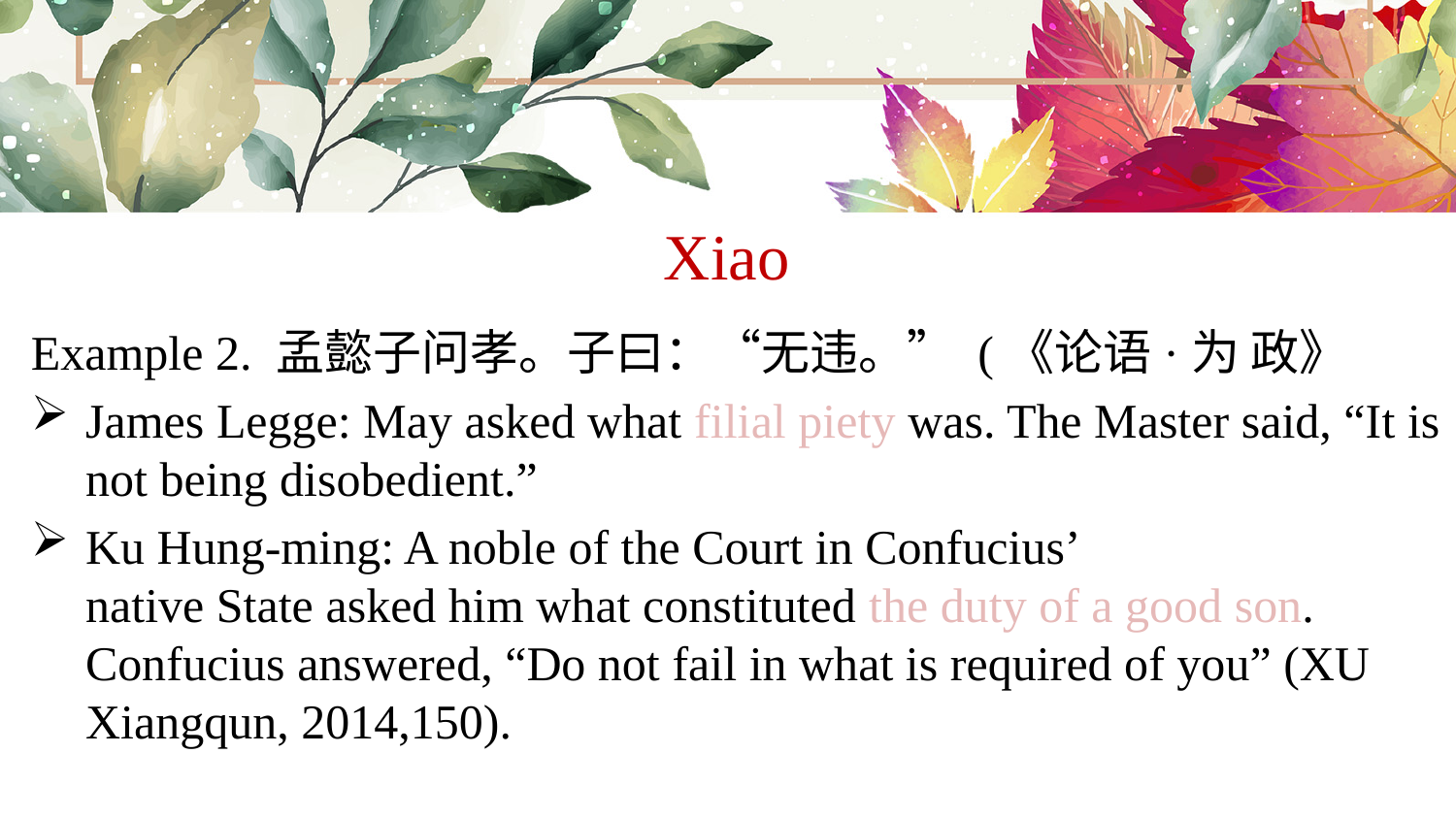

# Xiao
Example 2. 孟懿子问孝。子曰：“无违。” (《论语·为 政》
James Legge: May asked what filial piety was. The Master said, “It is not being disobedient.”
Ku Hung-ming: A noble of the Court in Confucius’
native State asked him what constituted the duty of a good son. Confucius answered, “Do not fail in what is required of you” (XU Xiangqun, 2014,150).